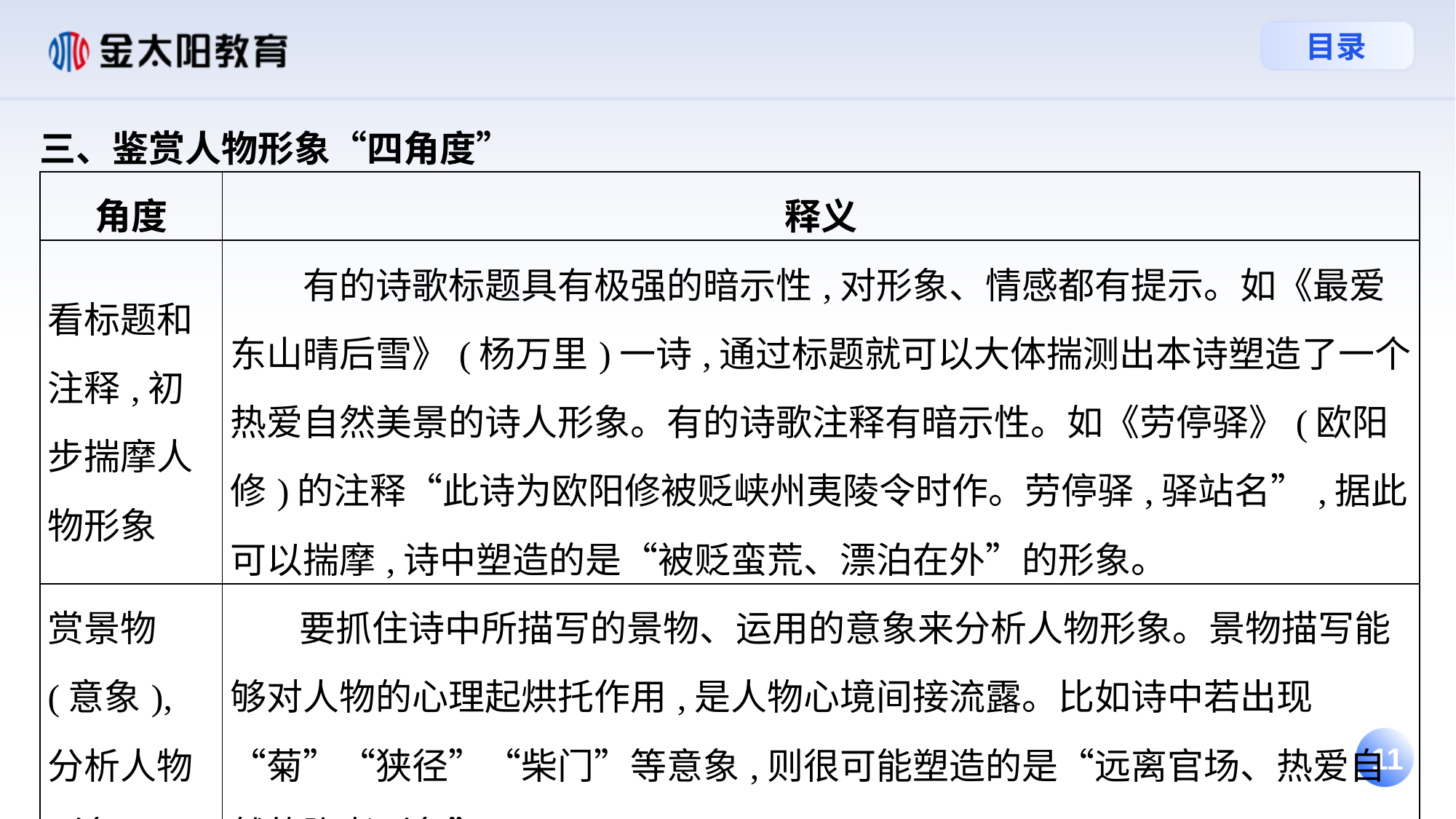

三、鉴赏人物形象“四角度”
| 角度 | 释义 |
| --- | --- |
| 看标题和注释,初步揣摩人物形象 | 有的诗歌标题具有极强的暗示性,对形象、情感都有提示。如《最爱东山晴后雪》(杨万里)一诗,通过标题就可以大体揣测出本诗塑造了一个热爱自然美景的诗人形象。有的诗歌注释有暗示性。如《劳停驿》(欧阳修)的注释“此诗为欧阳修被贬峡州夷陵令时作。劳停驿,驿站名”,据此可以揣摩,诗中塑造的是“被贬蛮荒、漂泊在外”的形象。 |
| 赏景物(意象),分析人物形象 | 要抓住诗中所描写的景物、运用的意象来分析人物形象。景物描写能够对人物的心理起烘托作用,是人物心境间接流露。比如诗中若出现“菊”“狭径”“柴门”等意象,则很可能塑造的是“远离官场、热爱自然的隐者形象”。 |